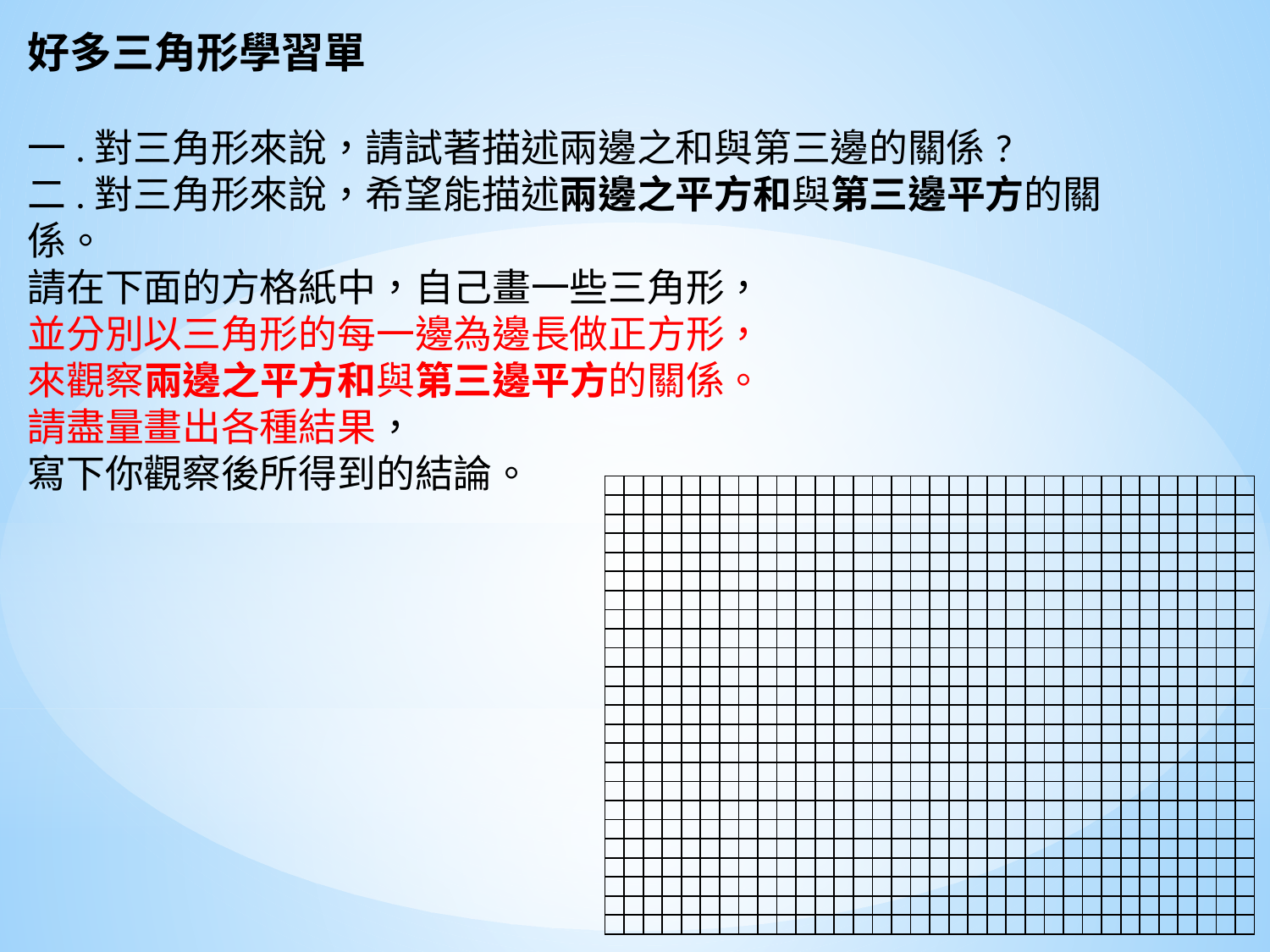

好多三角形學習單

一.對三角形來說，請試著描述兩邊之和與第三邊的關係?
二.對三角形來說，希望能描述兩邊之平方和與第三邊平方的關係。
請在下面的方格紙中，自己畫一些三角形，
並分別以三角形的每一邊為邊長做正方形，
來觀察兩邊之平方和與第三邊平方的關係。
請盡量畫出各種結果，
寫下你觀察後所得到的結論。
|  |  |  |  |  |  |  |  |  |  |  |  |  |  |  |  |  |  |  |  |  |  |  |  |  |  |  |  |  |  |  |  |  |  |
| --- | --- | --- | --- | --- | --- | --- | --- | --- | --- | --- | --- | --- | --- | --- | --- | --- | --- | --- | --- | --- | --- | --- | --- | --- | --- | --- | --- | --- | --- | --- | --- | --- | --- |
|  |  |  |  |  |  |  |  |  |  |  |  |  |  |  |  |  |  |  |  |  |  |  |  |  |  |  |  |  |  |  |  |  |  |
|  |  |  |  |  |  |  |  |  |  |  |  |  |  |  |  |  |  |  |  |  |  |  |  |  |  |  |  |  |  |  |  |  |  |
|  |  |  |  |  |  |  |  |  |  |  |  |  |  |  |  |  |  |  |  |  |  |  |  |  |  |  |  |  |  |  |  |  |  |
|  |  |  |  |  |  |  |  |  |  |  |  |  |  |  |  |  |  |  |  |  |  |  |  |  |  |  |  |  |  |  |  |  |  |
|  |  |  |  |  |  |  |  |  |  |  |  |  |  |  |  |  |  |  |  |  |  |  |  |  |  |  |  |  |  |  |  |  |  |
|  |  |  |  |  |  |  |  |  |  |  |  |  |  |  |  |  |  |  |  |  |  |  |  |  |  |  |  |  |  |  |  |  |  |
|  |  |  |  |  |  |  |  |  |  |  |  |  |  |  |  |  |  |  |  |  |  |  |  |  |  |  |  |  |  |  |  |  |  |
|  |  |  |  |  |  |  |  |  |  |  |  |  |  |  |  |  |  |  |  |  |  |  |  |  |  |  |  |  |  |  |  |  |  |
|  |  |  |  |  |  |  |  |  |  |  |  |  |  |  |  |  |  |  |  |  |  |  |  |  |  |  |  |  |  |  |  |  |  |
|  |  |  |  |  |  |  |  |  |  |  |  |  |  |  |  |  |  |  |  |  |  |  |  |  |  |  |  |  |  |  |  |  |  |
|  |  |  |  |  |  |  |  |  |  |  |  |  |  |  |  |  |  |  |  |  |  |  |  |  |  |  |  |  |  |  |  |  |  |
|  |  |  |  |  |  |  |  |  |  |  |  |  |  |  |  |  |  |  |  |  |  |  |  |  |  |  |  |  |  |  |  |  |  |
|  |  |  |  |  |  |  |  |  |  |  |  |  |  |  |  |  |  |  |  |  |  |  |  |  |  |  |  |  |  |  |  |  |  |
|  |  |  |  |  |  |  |  |  |  |  |  |  |  |  |  |  |  |  |  |  |  |  |  |  |  |  |  |  |  |  |  |  |  |
|  |  |  |  |  |  |  |  |  |  |  |  |  |  |  |  |  |  |  |  |  |  |  |  |  |  |  |  |  |  |  |  |  |  |
|  |  |  |  |  |  |  |  |  |  |  |  |  |  |  |  |  |  |  |  |  |  |  |  |  |  |  |  |  |  |  |  |  |  |
|  |  |  |  |  |  |  |  |  |  |  |  |  |  |  |  |  |  |  |  |  |  |  |  |  |  |  |  |  |  |  |  |  |  |
|  |  |  |  |  |  |  |  |  |  |  |  |  |  |  |  |  |  |  |  |  |  |  |  |  |  |  |  |  |  |  |  |  |  |
|  |  |  |  |  |  |  |  |  |  |  |  |  |  |  |  |  |  |  |  |  |  |  |  |  |  |  |  |  |  |  |  |  |  |
|  |  |  |  |  |  |  |  |  |  |  |  |  |  |  |  |  |  |  |  |  |  |  |  |  |  |  |  |  |  |  |  |  |  |
|  |  |  |  |  |  |  |  |  |  |  |  |  |  |  |  |  |  |  |  |  |  |  |  |  |  |  |  |  |  |  |  |  |  |
|  |  |  |  |  |  |  |  |  |  |  |  |  |  |  |  |  |  |  |  |  |  |  |  |  |  |  |  |  |  |  |  |  |  |
|  |  |  |  |  |  |  |  |  |  |  |  |  |  |  |  |  |  |  |  |  |  |  |  |  |  |  |  |  |  |  |  |  |  |